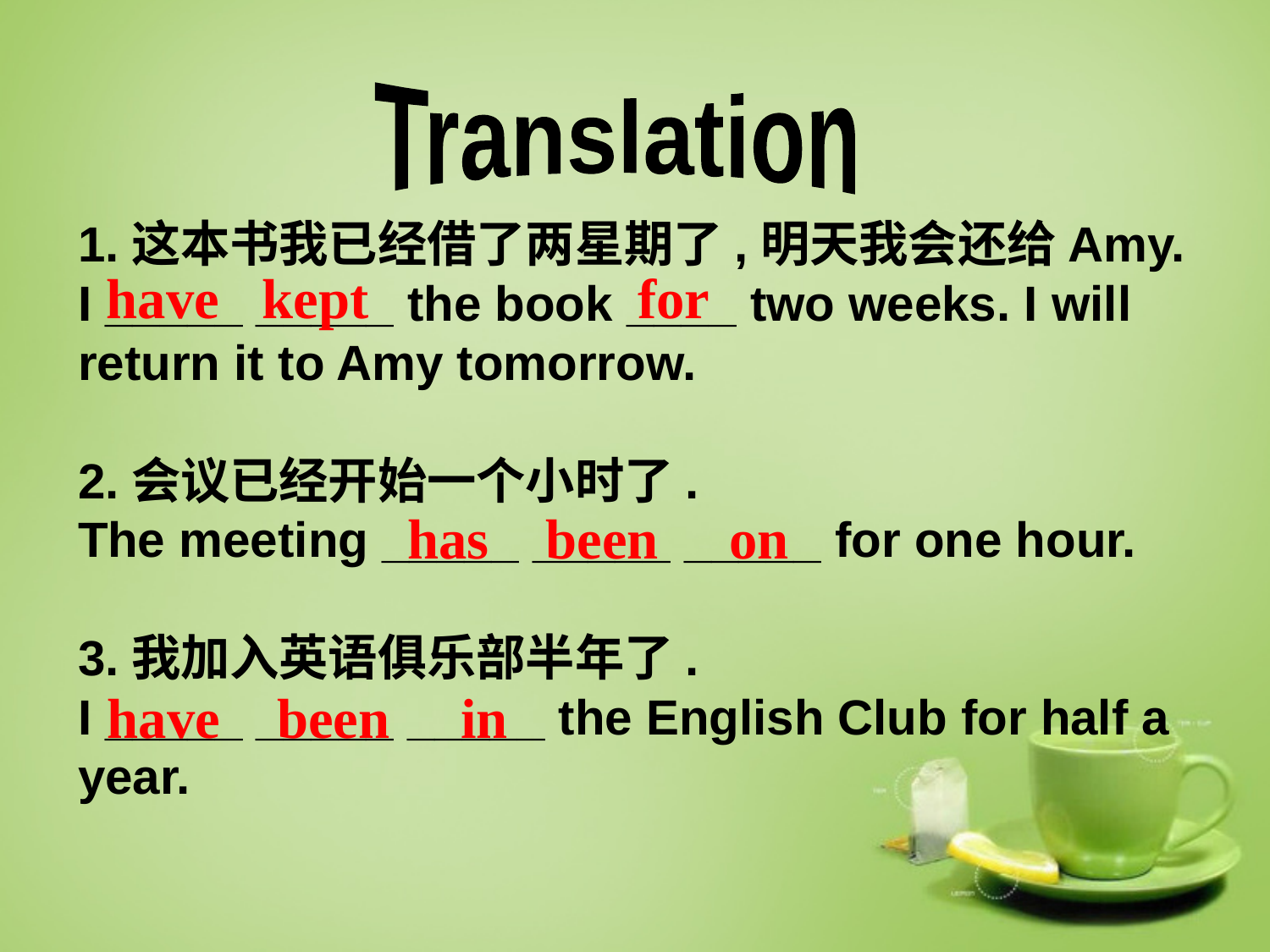

Translation
1.这本书我已经借了两星期了,明天我会还给Amy.
I _____ _____ the book ____ two weeks. I will
return it to Amy tomorrow.

2.会议已经开始一个小时了.
The meeting _____ _____ _____ for one hour.

3.我加入英语俱乐部半年了.
I _____ _____ _____ the English Club for half a
year.
have   kept                   for

has    been     on
have    been     in